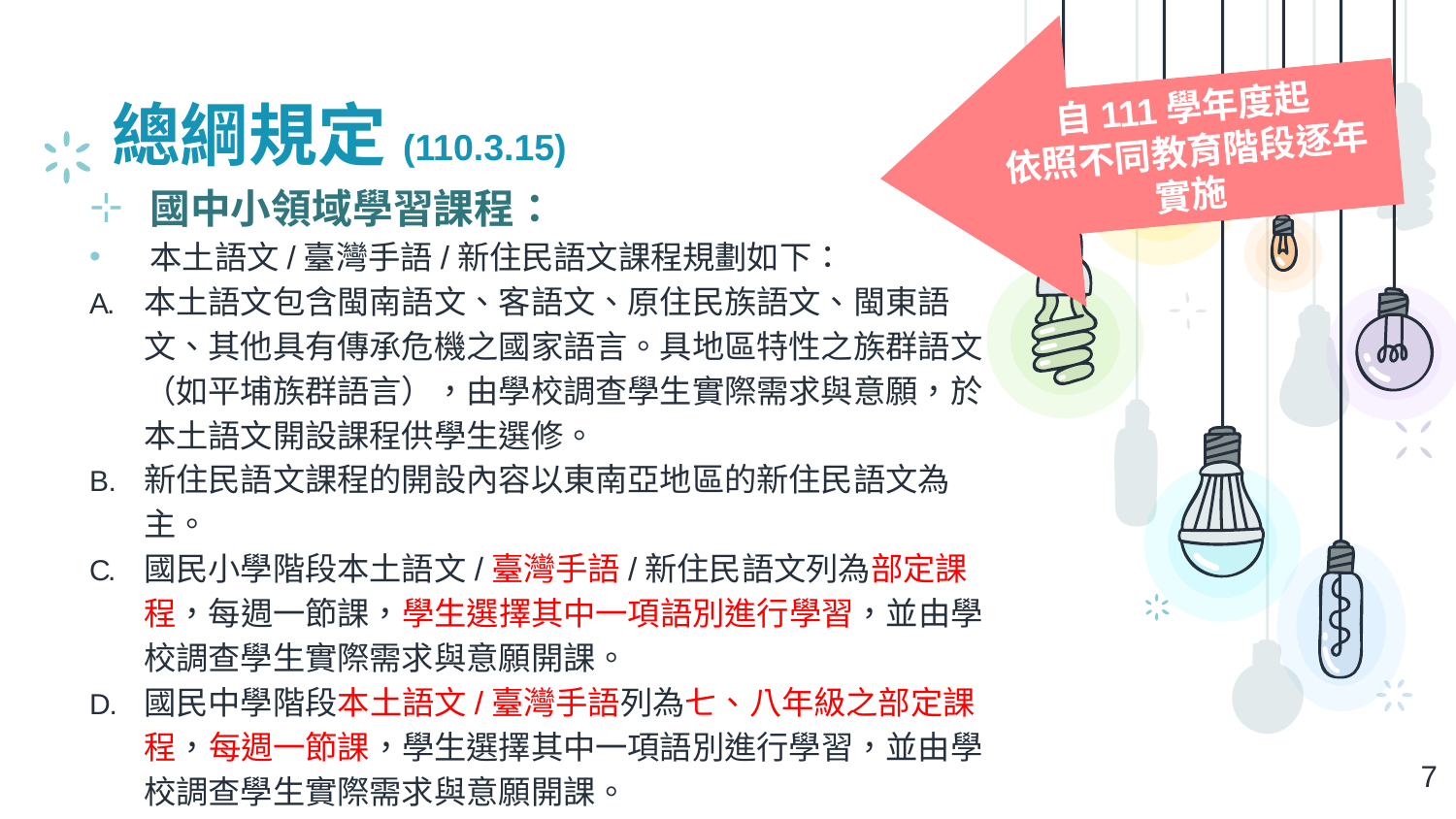

自111學年度起
依照不同教育階段逐年實施
# 總綱規定(110.3.15)
國中小領域學習課程：
本土語文/臺灣手語/新住民語文課程規劃如下：
本土語文包含閩南語文、客語文、原住民族語文、閩東語文、其他具有傳承危機之國家語言。具地區特性之族群語文（如平埔族群語言），由學校調查學生實際需求與意願，於本土語文開設課程供學生選修。
新住民語文課程的開設內容以東南亞地區的新住民語文為主。
國民小學階段本土語文/臺灣手語/新住民語文列為部定課程，每週一節課，學生選擇其中一項語別進行學習，並由學校調查學生實際需求與意願開課。
國民中學階段本土語文/臺灣手語列為七、八年級之部定課程，每週一節課，學生選擇其中一項語別進行學習，並由學校調查學生實際需求與意願開課。
7